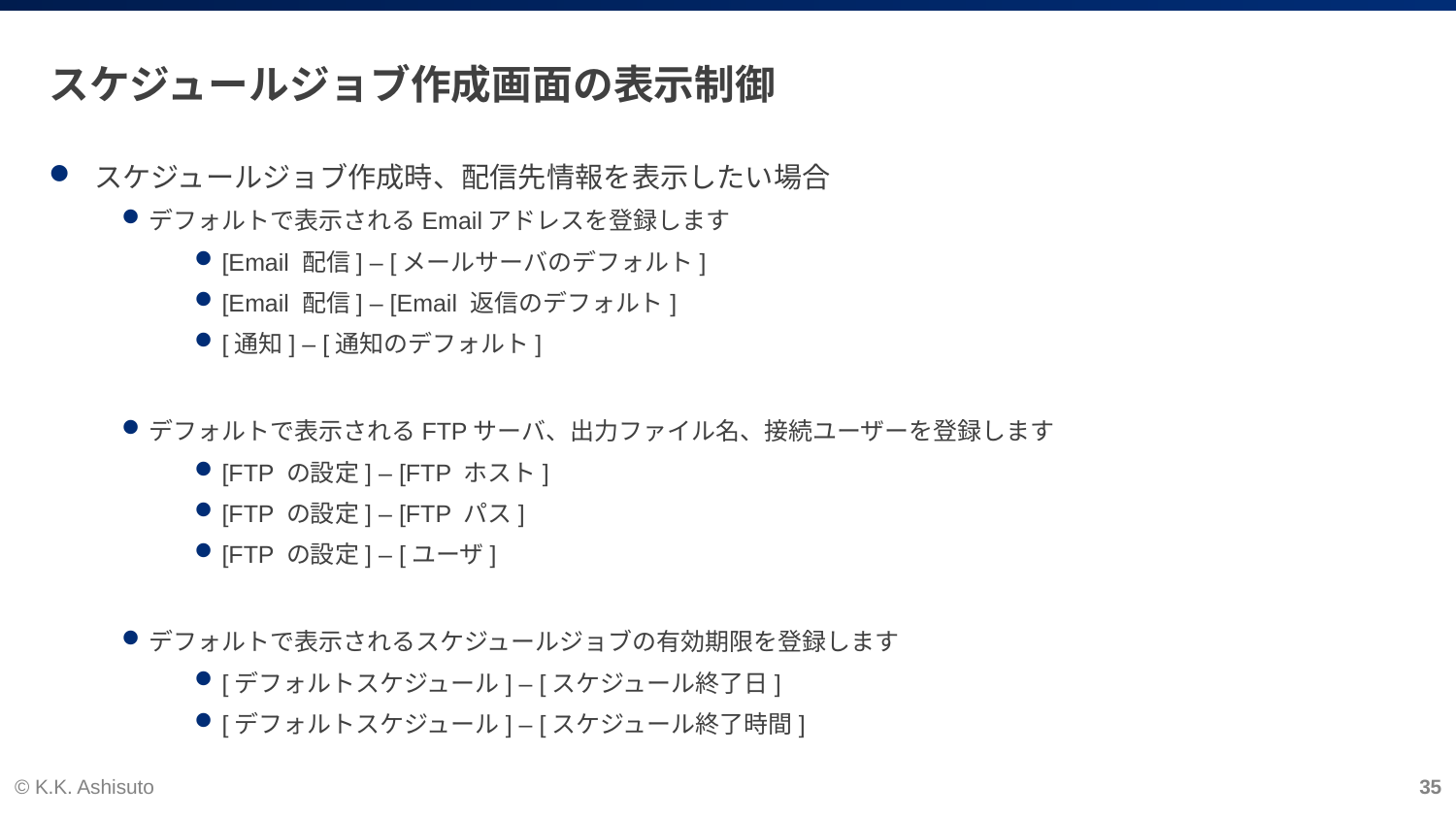

# スケジュールジョブ作成画面の表示制御
スケジュールジョブ作成時、配信先情報を表示したい場合
デフォルトで表示されるEmailアドレスを登録します
[Email 配信] – [メールサーバのデフォルト]
[Email 配信] – [Email 返信のデフォルト]
[通知] – [通知のデフォルト]

デフォルトで表示されるFTPサーバ、出力ファイル名、接続ユーザーを登録します
[FTP の設定] – [FTP ホスト]
[FTP の設定] – [FTP パス]
[FTP の設定] – [ユーザ]

デフォルトで表示されるスケジュールジョブの有効期限を登録します
[デフォルトスケジュール] – [スケジュール終了日]
[デフォルトスケジュール] – [スケジュール終了時間]

© K.K. Ashisuto
35